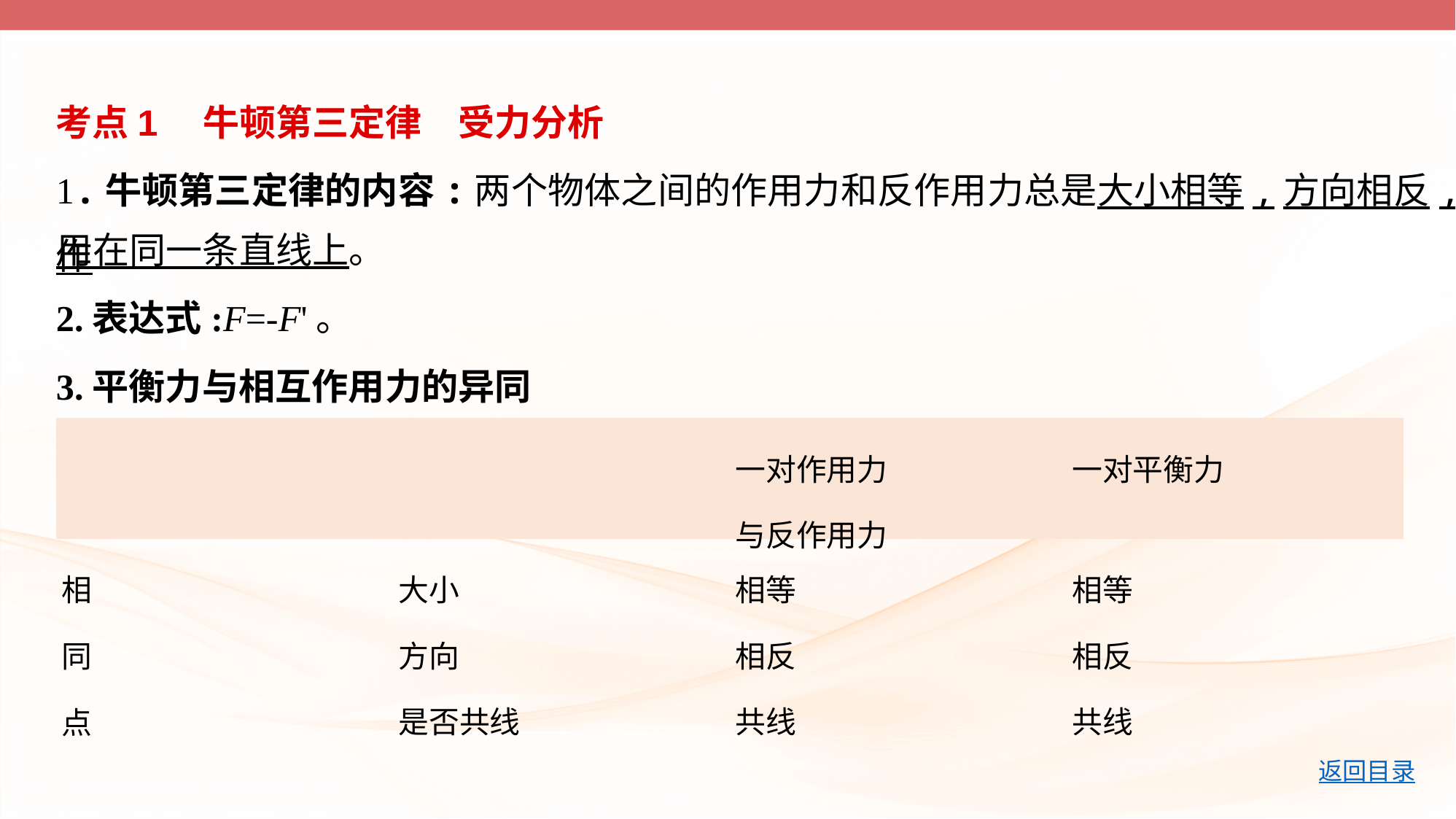

考点1　牛顿第三定律　受力分析
1.牛顿第三定律的内容:两个物体之间的作用力和反作用力总是大小相等,方向相反,作
用在同一条直线上。
2.表达式:F=-F'。
3.平衡力与相互作用力的异同
|  |  | 一对作用力 与反作用力 | 一对平衡力 |
| --- | --- | --- | --- |
| 相 同 点 | 大小 | 相等 | 相等 |
|  | 方向 | 相反 | 相反 |
|  | 是否共线 | 共线 | 共线 |